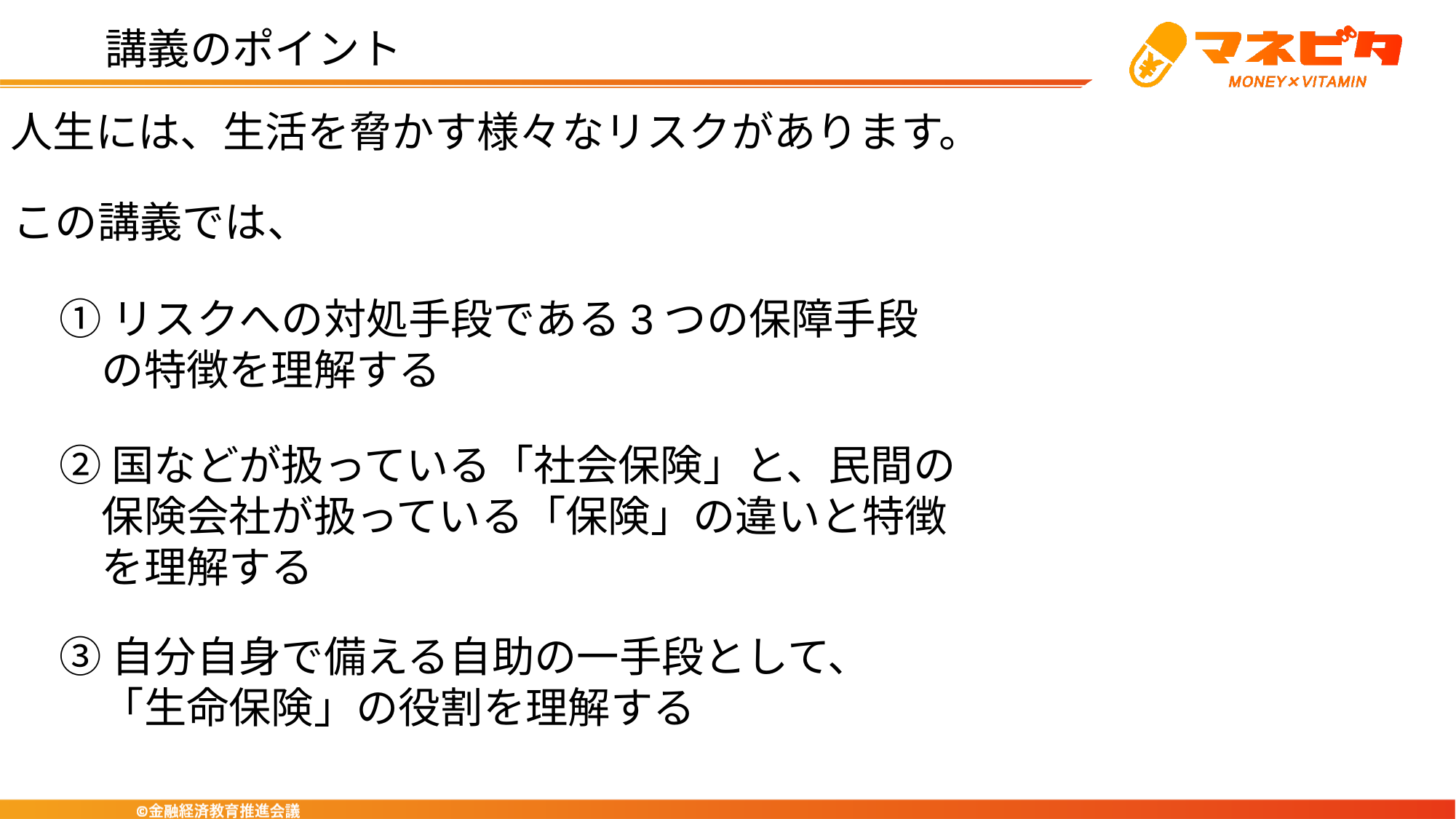

講義のポイント
人生には、生活を脅かす様々なリスクがあります。
この講義では、
①リスクへの対処手段である3つの保障手段
　の特徴を理解する
②国などが扱っている「社会保険」と、民間の
　保険会社が扱っている「保険」の違いと特徴
　を理解する
③自分自身で備える自助の一手段として、
　「生命保険」の役割を理解する